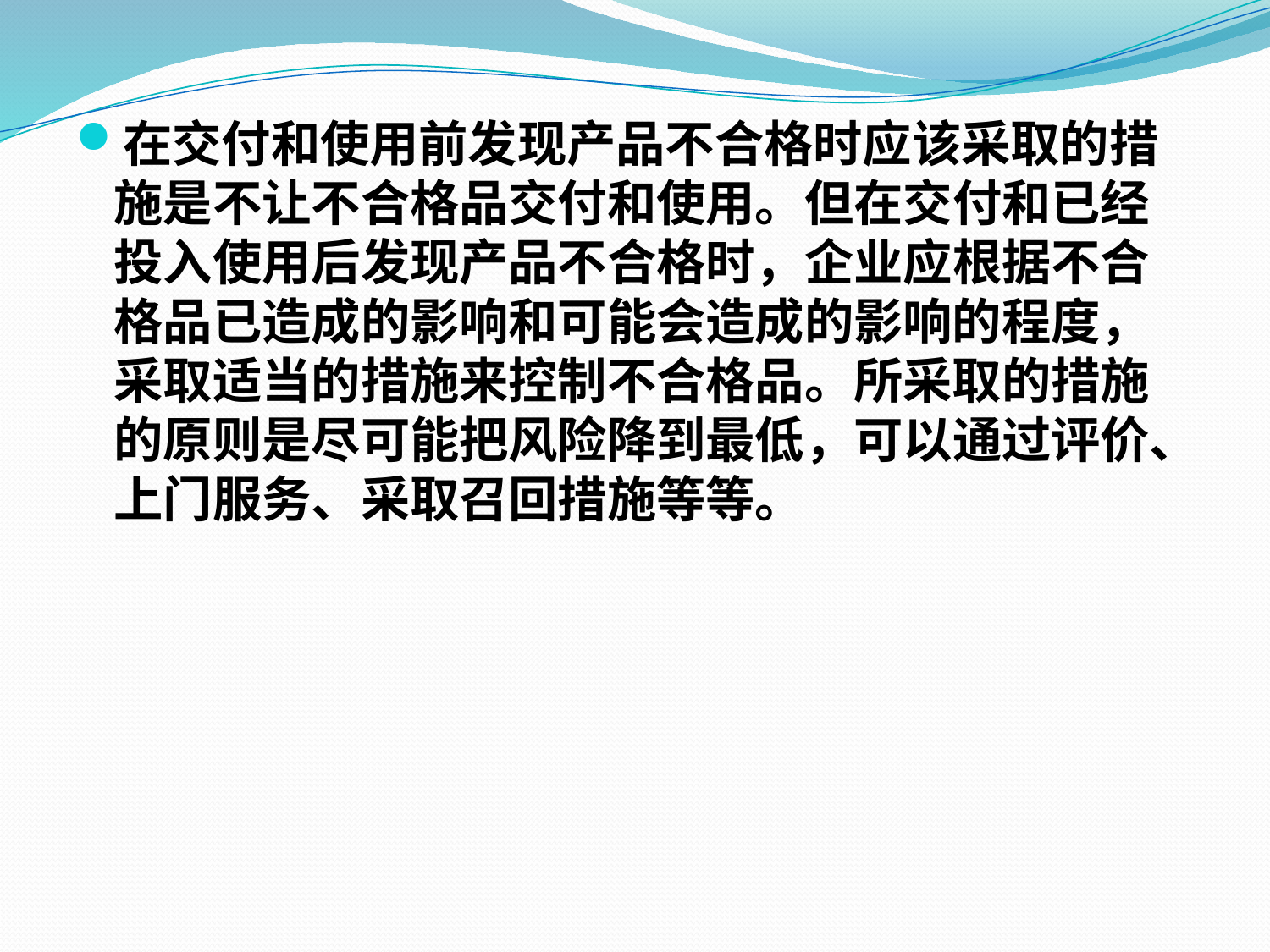

在交付和使用前发现产品不合格时应该采取的措施是不让不合格品交付和使用。但在交付和已经投入使用后发现产品不合格时，企业应根据不合格品已造成的影响和可能会造成的影响的程度，采取适当的措施来控制不合格品。所采取的措施的原则是尽可能把风险降到最低，可以通过评价、上门服务、采取召回措施等等。